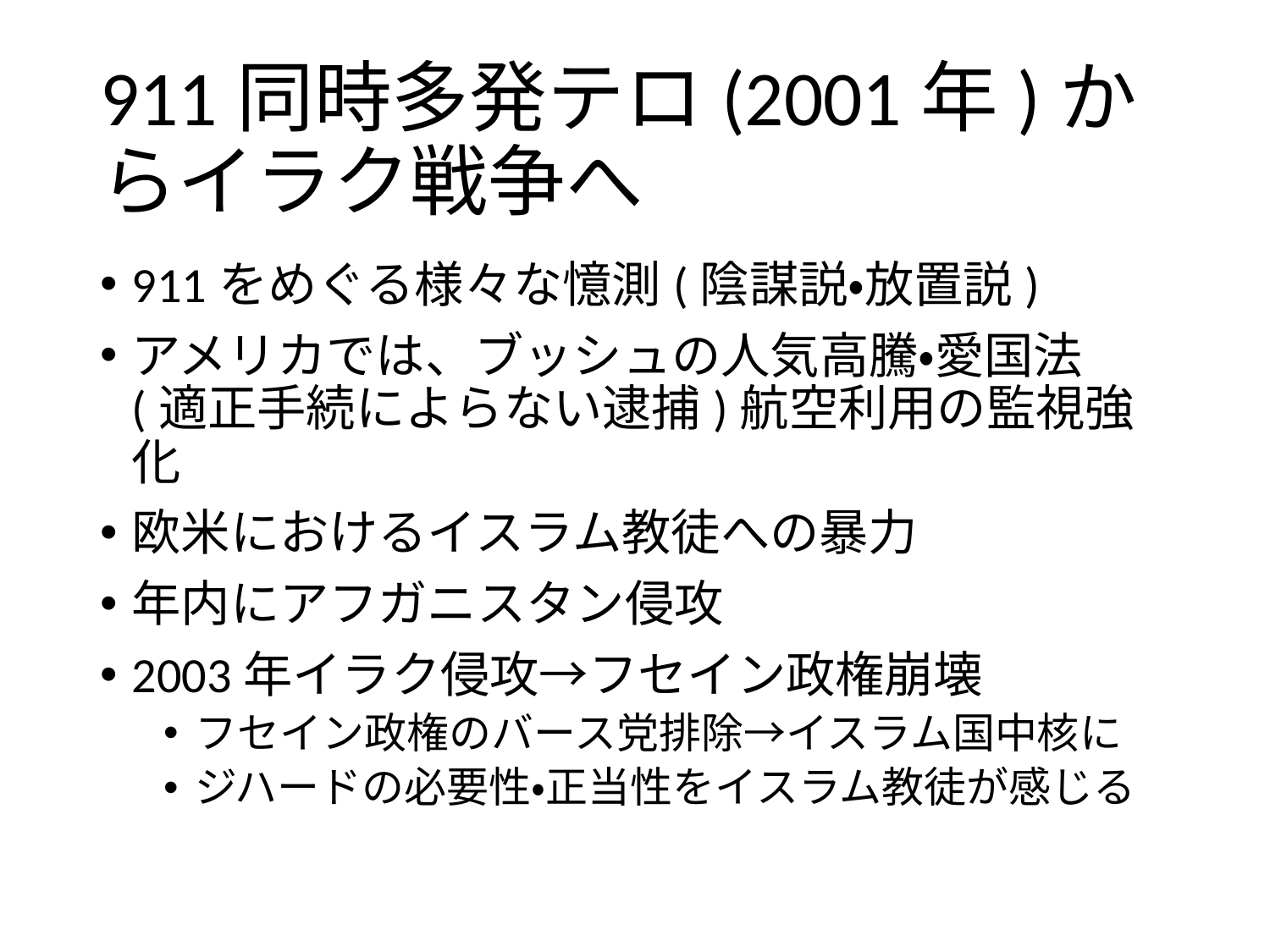

# 911同時多発テロ(2001年)からイラク戦争へ
911をめぐる様々な憶測(陰謀説・放置説)
アメリカでは、ブッシュの人気高騰・愛国法(適正手続によらない逮捕)航空利用の監視強化
欧米におけるイスラム教徒への暴力
年内にアフガニスタン侵攻
2003年イラク侵攻→フセイン政権崩壊
フセイン政権のバース党排除→イスラム国中核に
ジハードの必要性・正当性をイスラム教徒が感じる